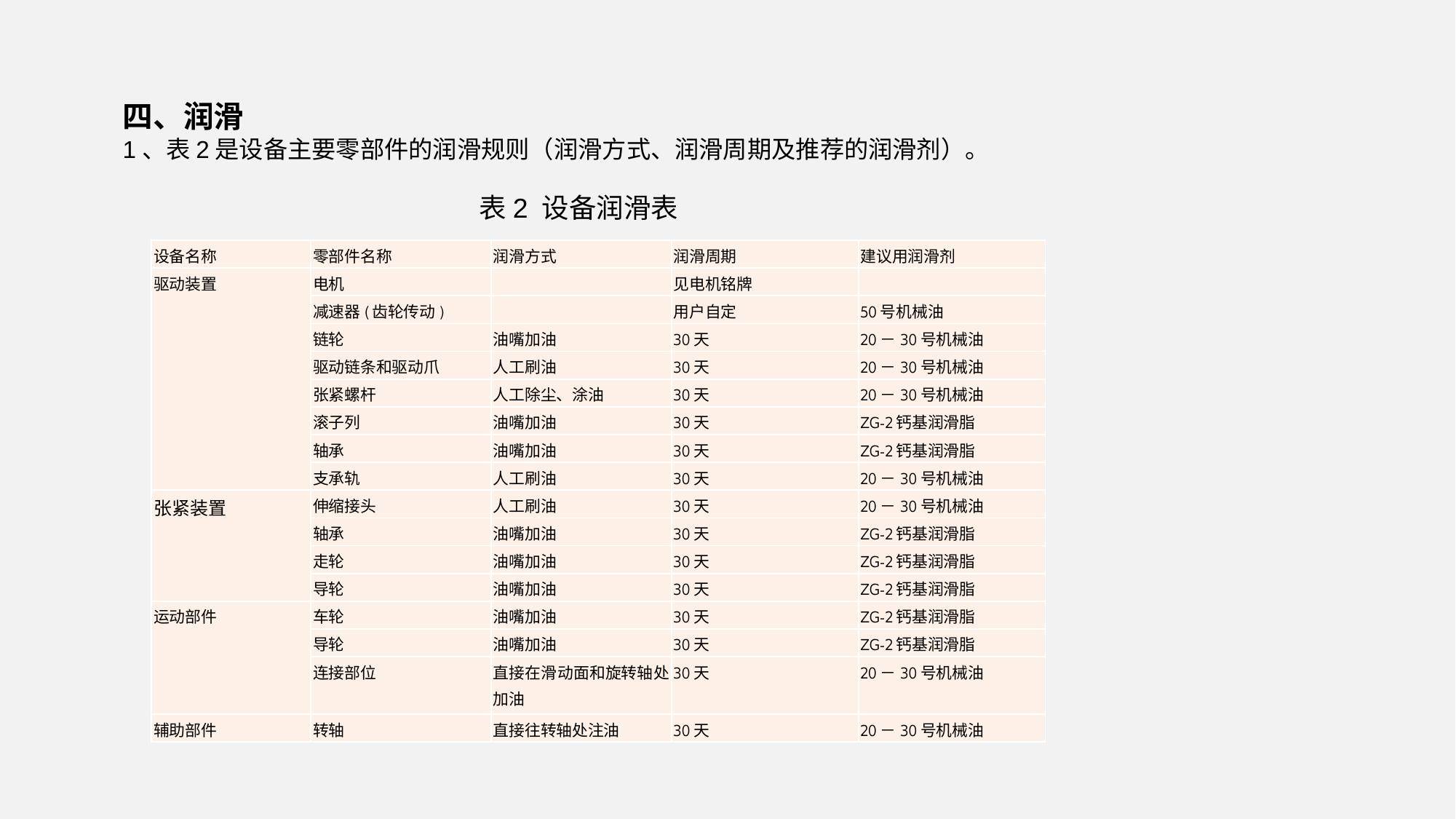

四、润滑
1、表2是设备主要零部件的润滑规则（润滑方式、润滑周期及推荐的润滑剂）。

表2 设备润滑表
| 设备名称 | 零部件名称 | 润滑方式 | 润滑周期 | 建议用润滑剂 |
| --- | --- | --- | --- | --- |
| 驱动装置 | 电机 |  | 见电机铭牌 |  |
|  | 减速器(齿轮传动) |  | 用户自定 | 50号机械油 |
|  | 链轮 | 油嘴加油 | 30天 | 20－30号机械油 |
|  | 驱动链条和驱动爪 | 人工刷油 | 30天 | 20－30号机械油 |
|  | 张紧螺杆 | 人工除尘、涂油 | 30天 | 20－30号机械油 |
|  | 滚子列 | 油嘴加油 | 30天 | ZG-2钙基润滑脂 |
|  | 轴承 | 油嘴加油 | 30天 | ZG-2钙基润滑脂 |
|  | 支承轨 | 人工刷油 | 30天 | 20－30号机械油 |
| 张紧装置 | 伸缩接头 | 人工刷油 | 30天 | 20－30号机械油 |
|  | 轴承 | 油嘴加油 | 30天 | ZG-2钙基润滑脂 |
|  | 走轮 | 油嘴加油 | 30天 | ZG-2钙基润滑脂 |
|  | 导轮 | 油嘴加油 | 30天 | ZG-2钙基润滑脂 |
| 运动部件 | 车轮 | 油嘴加油 | 30天 | ZG-2钙基润滑脂 |
|  | 导轮 | 油嘴加油 | 30天 | ZG-2钙基润滑脂 |
|  | 连接部位 | 直接在滑动面和旋转轴处加油 | 30天 | 20－30号机械油 |
| 辅助部件 | 转轴 | 直接往转轴处注油 | 30天 | 20－30号机械油 |